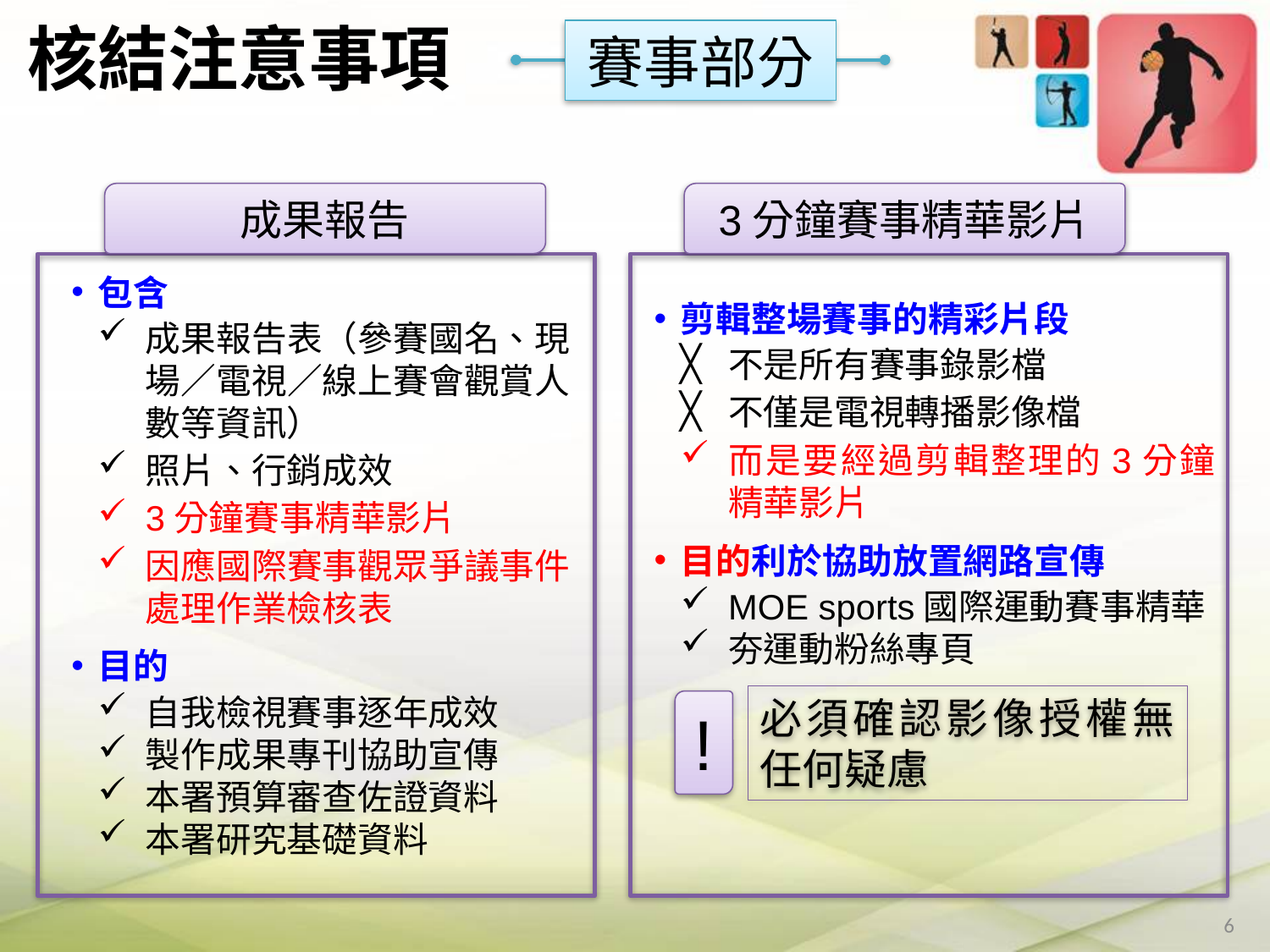

核結注意事項
賽事部分
成果報告
3分鐘賽事精華影片

包含
成果報告表（參賽國名、現場／電視／線上賽會觀賞人數等資訊）
照片、行銷成效
3分鐘賽事精華影片
因應國際賽事觀眾爭議事件處理作業檢核表
目的
自我檢視賽事逐年成效
製作成果專刊協助宣傳
本署預算審查佐證資料
本署研究基礎資料
剪輯整場賽事的精彩片段
不是所有賽事錄影檔
不僅是電視轉播影像檔
而是要經過剪輯整理的3分鐘精華影片
目的利於協助放置網路宣傳
MOE sports國際運動賽事精華
夯運動粉絲專頁
必須確認影像授權無任何疑慮
!
6